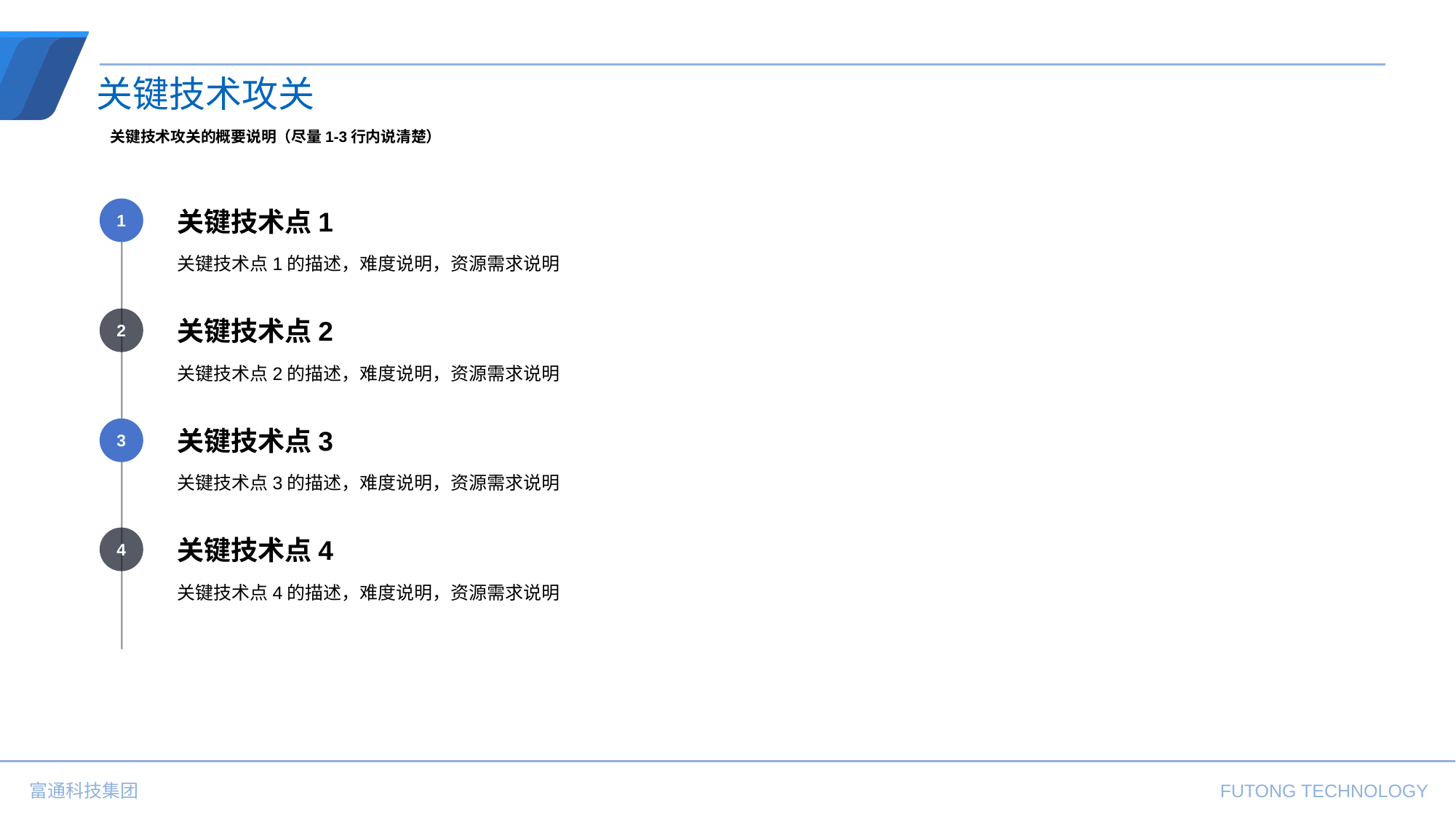

关键技术攻关
关键技术攻关的概要说明（尽量1-3行内说清楚）
1
关键技术点1
关键技术点1的描述，难度说明，资源需求说明
2
关键技术点2
关键技术点2的描述，难度说明，资源需求说明
关键技术点3
3
关键技术点3的描述，难度说明，资源需求说明
4
关键技术点4
关键技术点4的描述，难度说明，资源需求说明